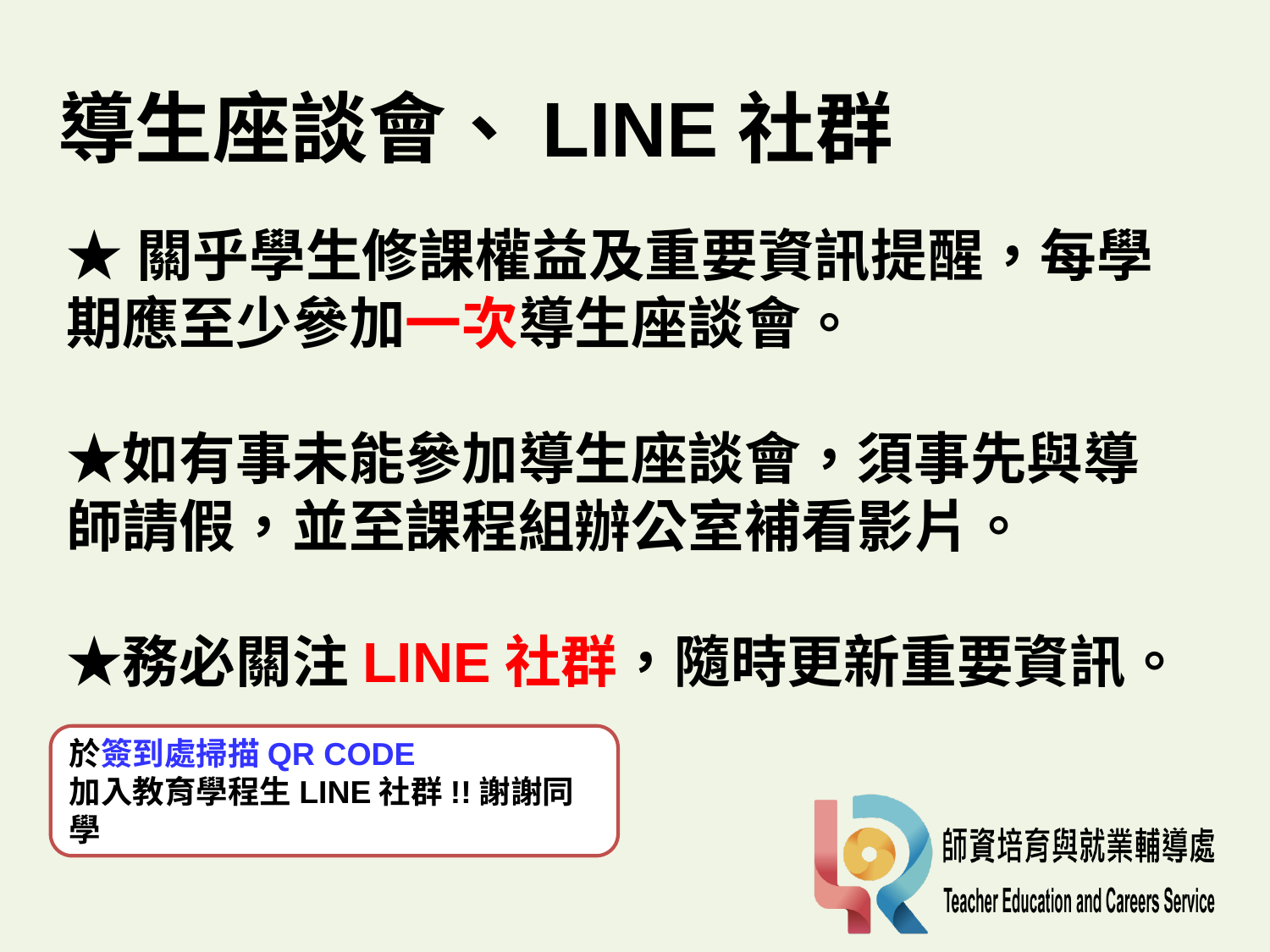

導生座談會、LINE社群
# ★關乎學生修課權益及重要資訊提醒，每學期應至少參加一次導生座談會。 ★如有事未能參加導生座談會，須事先與導師請假，並至課程組辦公室補看影片。 ★務必關注LINE社群，隨時更新重要資訊。
於簽到處掃描QR CODE
加入教育學程生LINE社群!!謝謝同學